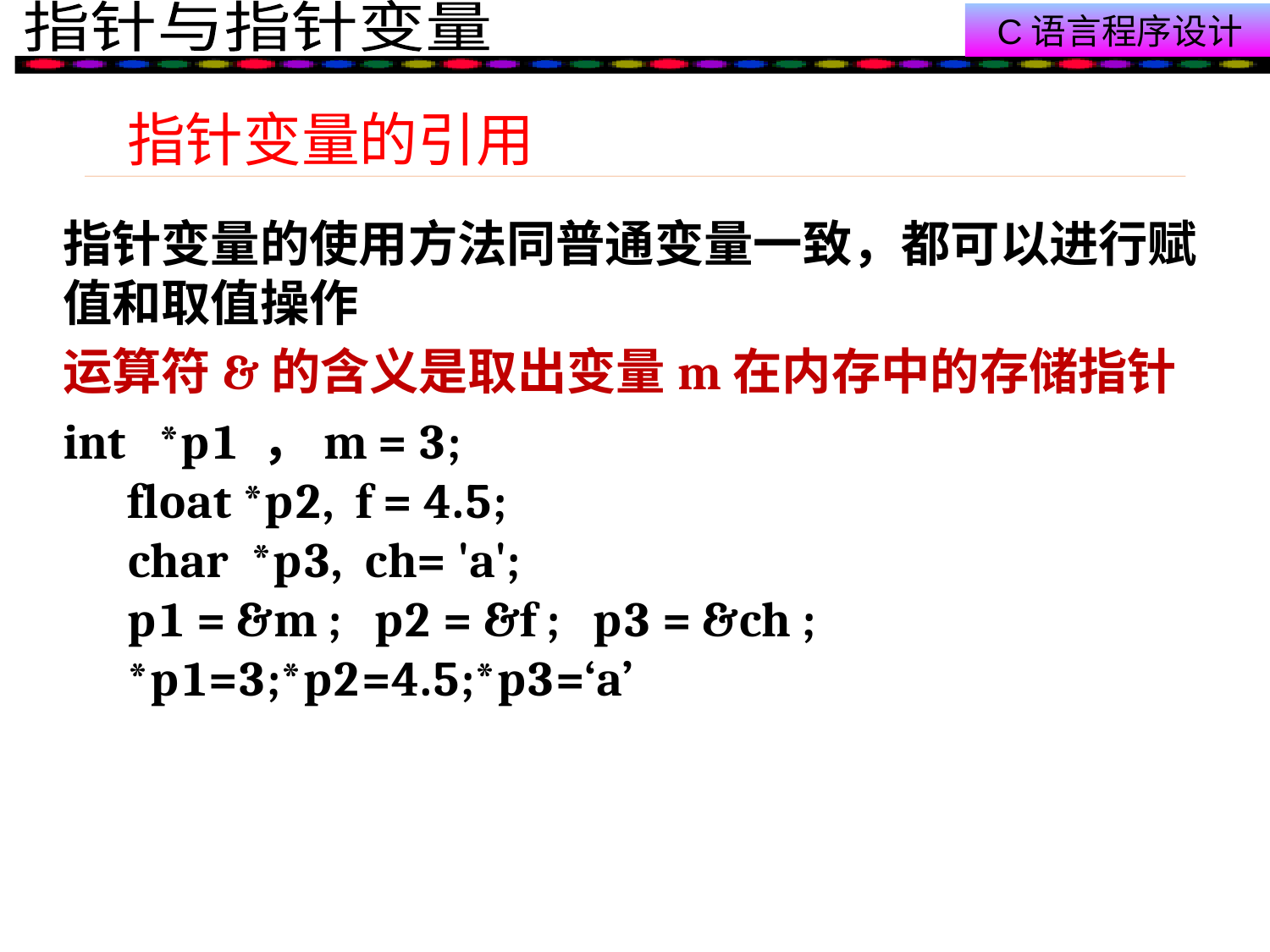

# 指针变量的引用
指针变量的使用方法同普通变量一致，都可以进行赋值和取值操作
运算符&的含义是取出变量m在内存中的存储指针
int   *p1 ，m = 3;
      float *p2,  f = 4.5;
      char  *p3,  ch= 'a';
      p1 = &m ;   p2 = &f ;   p3 = &ch ;
      *p1=3;*p2=4.5;*p3=‘a’